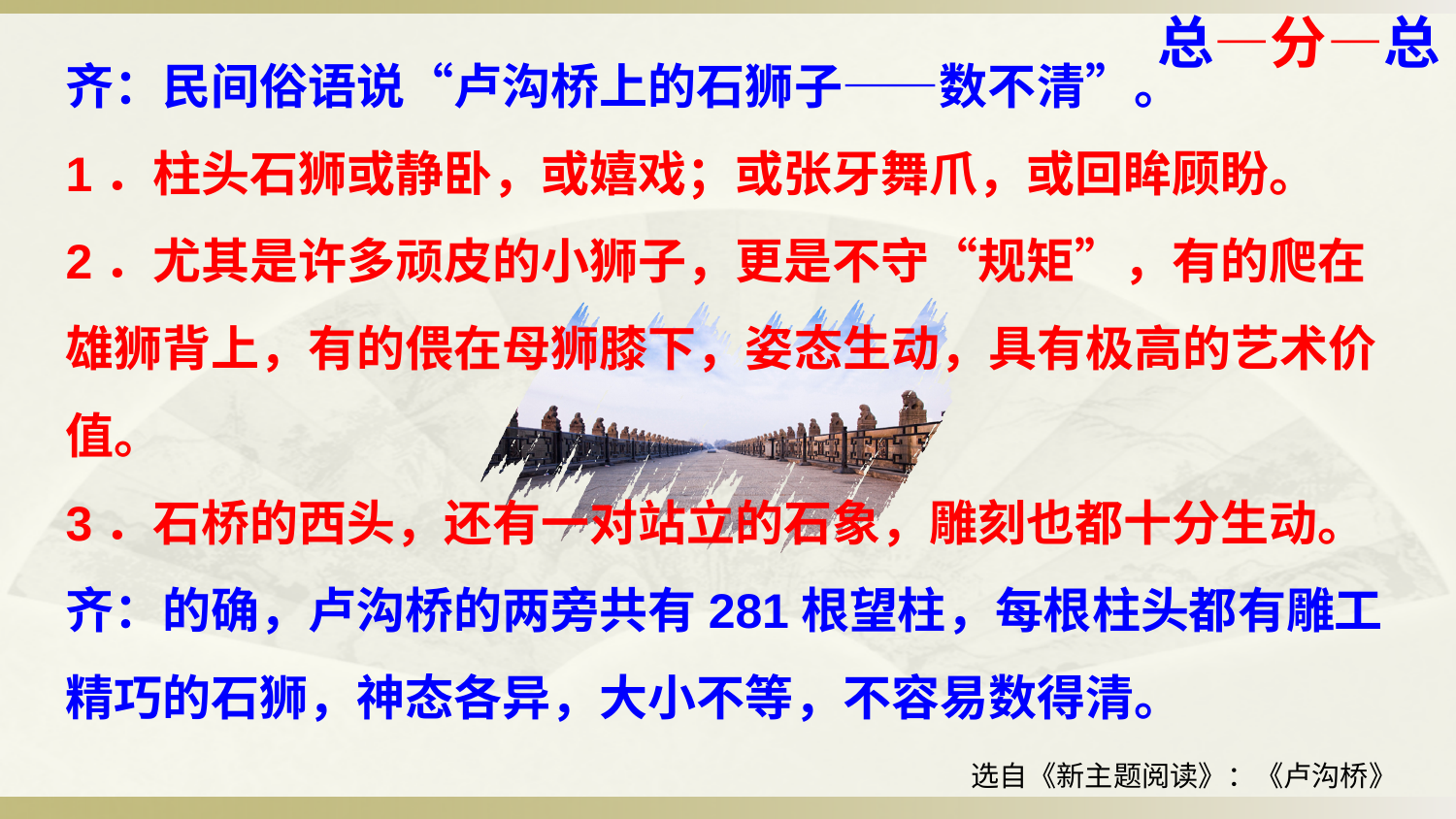

总—分—总
齐：民间俗语说“卢沟桥上的石狮子——数不清”。
1．柱头石狮或静卧，或嬉戏；或张牙舞爪，或回眸顾盼。
2．尤其是许多顽皮的小狮子，更是不守“规矩”，有的爬在雄狮背上，有的偎在母狮膝下，姿态生动，具有极高的艺术价值。
3．石桥的西头，还有一对站立的石象，雕刻也都十分生动。
齐：的确，卢沟桥的两旁共有281根望柱，每根柱头都有雕工精巧的石狮，神态各异，大小不等，不容易数得清。

选自《新主题阅读》：《卢沟桥》